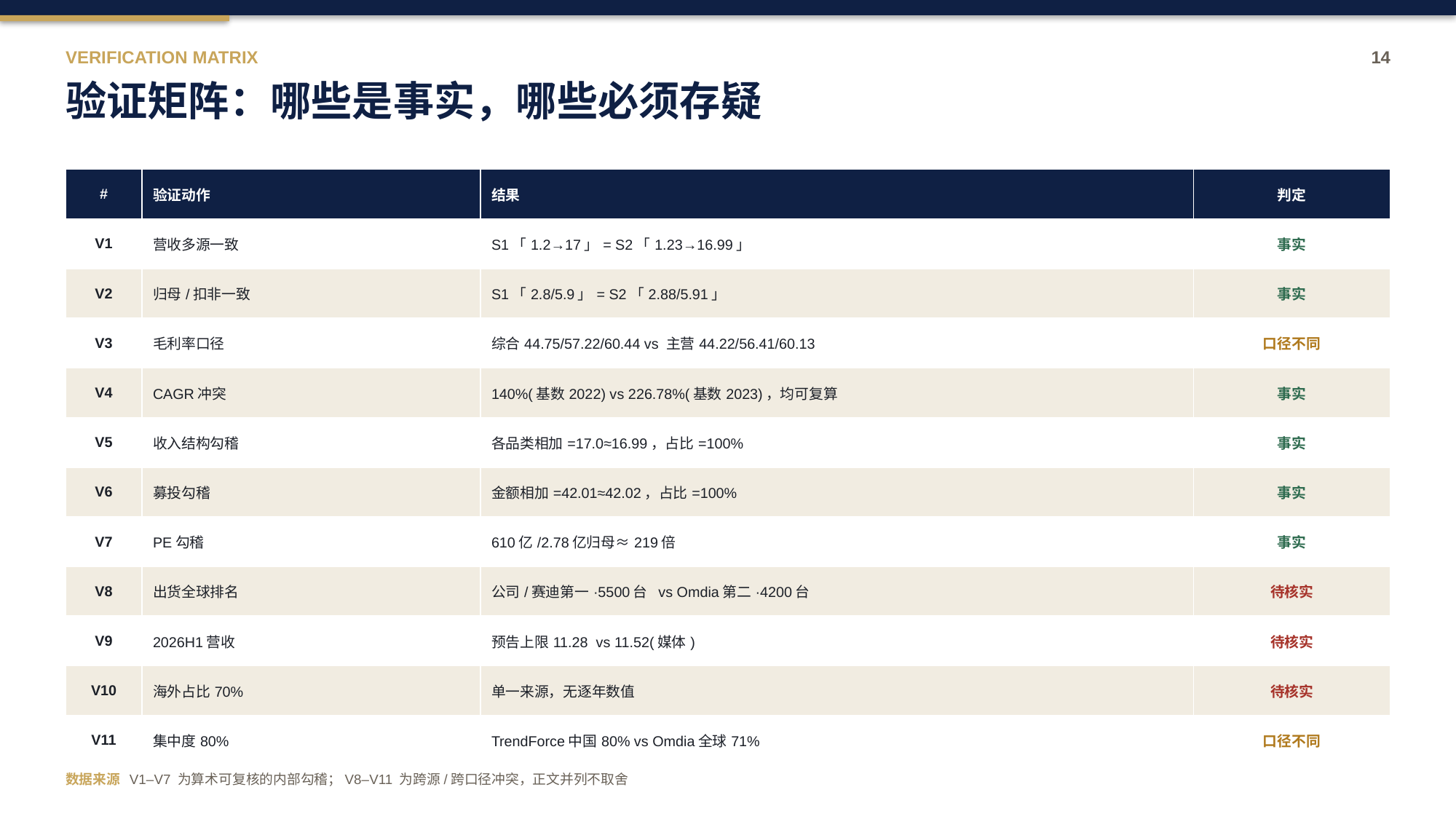

VERIFICATION MATRIX
14
验证矩阵：哪些是事实，哪些必须存疑
| # | 验证动作 | 结果 | 判定 |
| --- | --- | --- | --- |
| V1 | 营收多源一致 | S1「1.2→17」= S2「1.23→16.99」 | 事实 |
| V2 | 归母/扣非一致 | S1「2.8/5.9」= S2「2.88/5.91」 | 事实 |
| V3 | 毛利率口径 | 综合44.75/57.22/60.44 vs 主营44.22/56.41/60.13 | 口径不同 |
| V4 | CAGR冲突 | 140%(基数2022) vs 226.78%(基数2023)，均可复算 | 事实 |
| V5 | 收入结构勾稽 | 各品类相加=17.0≈16.99，占比=100% | 事实 |
| V6 | 募投勾稽 | 金额相加=42.01≈42.02，占比=100% | 事实 |
| V7 | PE勾稽 | 610亿/2.78亿归母≈219倍 | 事实 |
| V8 | 出货全球排名 | 公司/赛迪第一·5500台 vs Omdia第二·4200台 | 待核实 |
| V9 | 2026H1营收 | 预告上限11.28 vs 11.52(媒体) | 待核实 |
| V10 | 海外占比70% | 单一来源，无逐年数值 | 待核实 |
| V11 | 集中度80% | TrendForce中国80% vs Omdia全球71% | 口径不同 |
数据来源  V1–V7 为算术可复核的内部勾稽；V8–V11 为跨源/跨口径冲突，正文并列不取舍